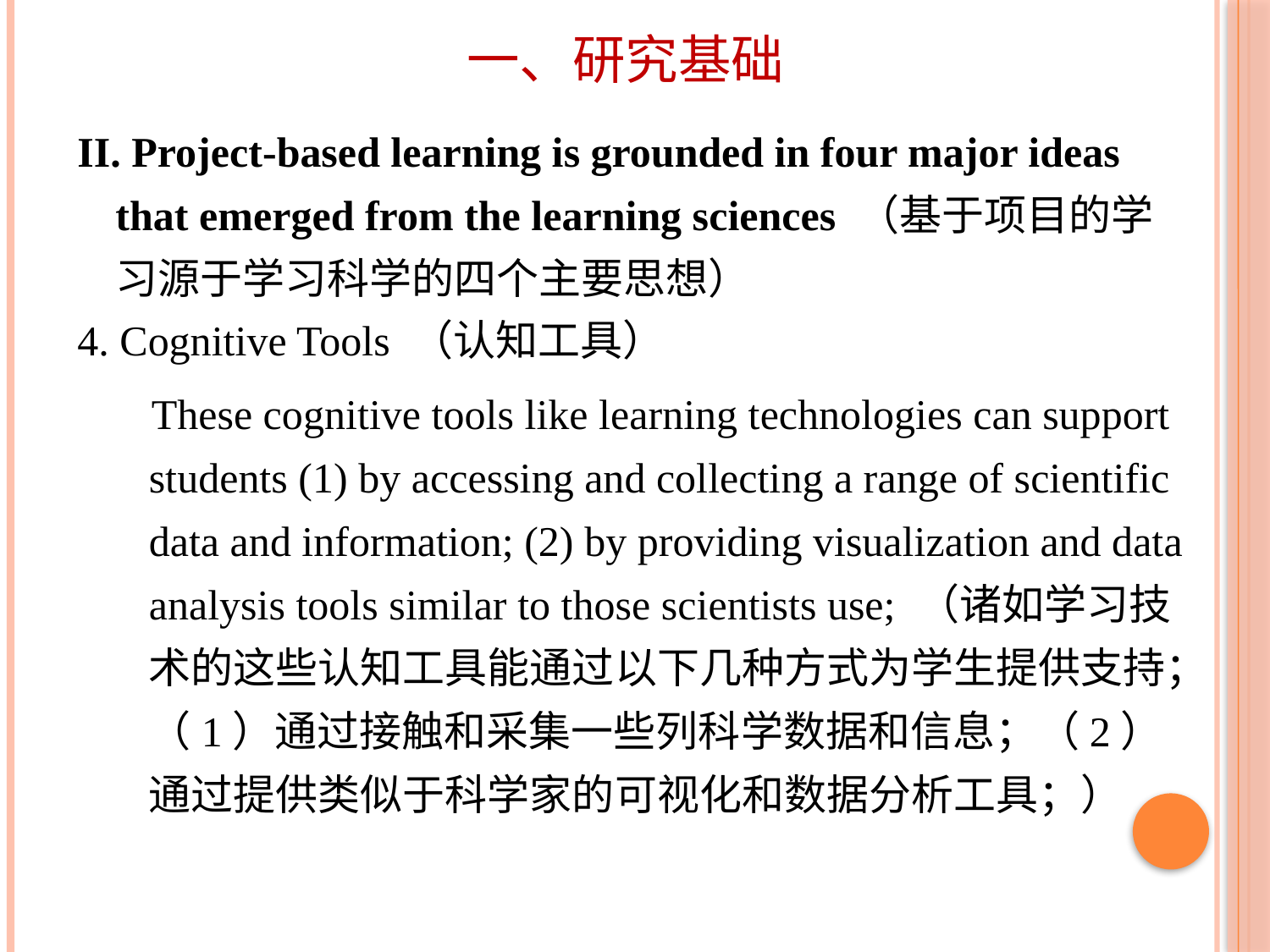

# 一、研究基础
II. Project-based learning is grounded in four major ideas that emerged from the learning sciences （基于项目的学习源于学习科学的四个主要思想）
4. Cognitive Tools （认知工具）
       These cognitive tools like learning technologies can support students (1) by accessing and collecting a range of scientific data and information; (2) by providing visualization and data analysis tools similar to those scientists use; （诸如学习技术的这些认知工具能通过以下几种方式为学生提供支持；（1）通过接触和采集一些列科学数据和信息；（2）通过提供类似于科学家的可视化和数据分析工具；）